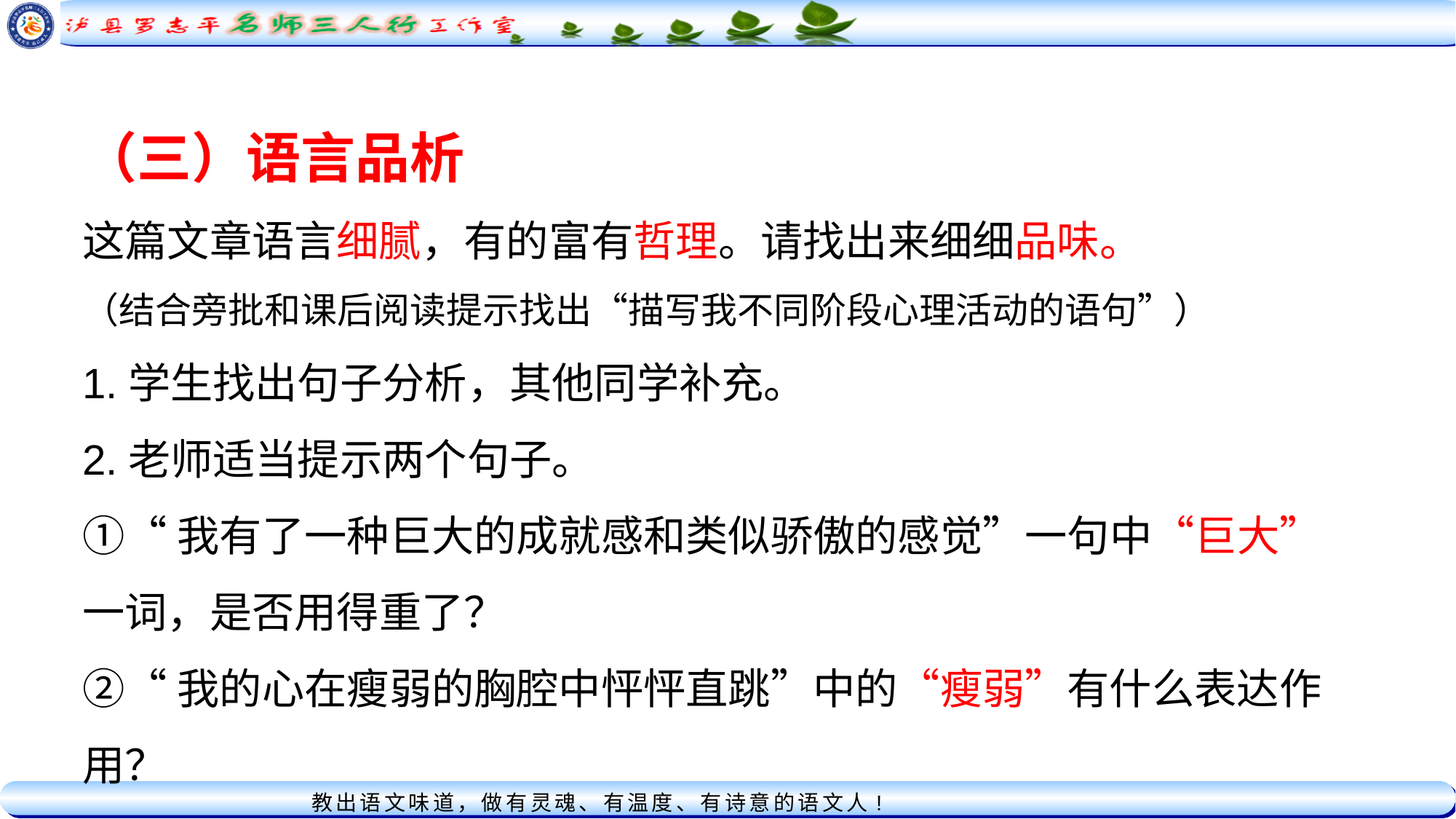

（三）语言品析
这篇文章语言细腻，有的富有哲理。请找出来细细品味。
（结合旁批和课后阅读提示找出“描写我不同阶段心理活动的语句”）
1.学生找出句子分析，其他同学补充。
2.老师适当提示两个句子。
①“我有了一种巨大的成就感和类似骄傲的感觉”一句中“巨大”一词，是否用得重了？
②“我的心在瘦弱的胸腔中怦怦直跳”中的“瘦弱”有什么表达作用？